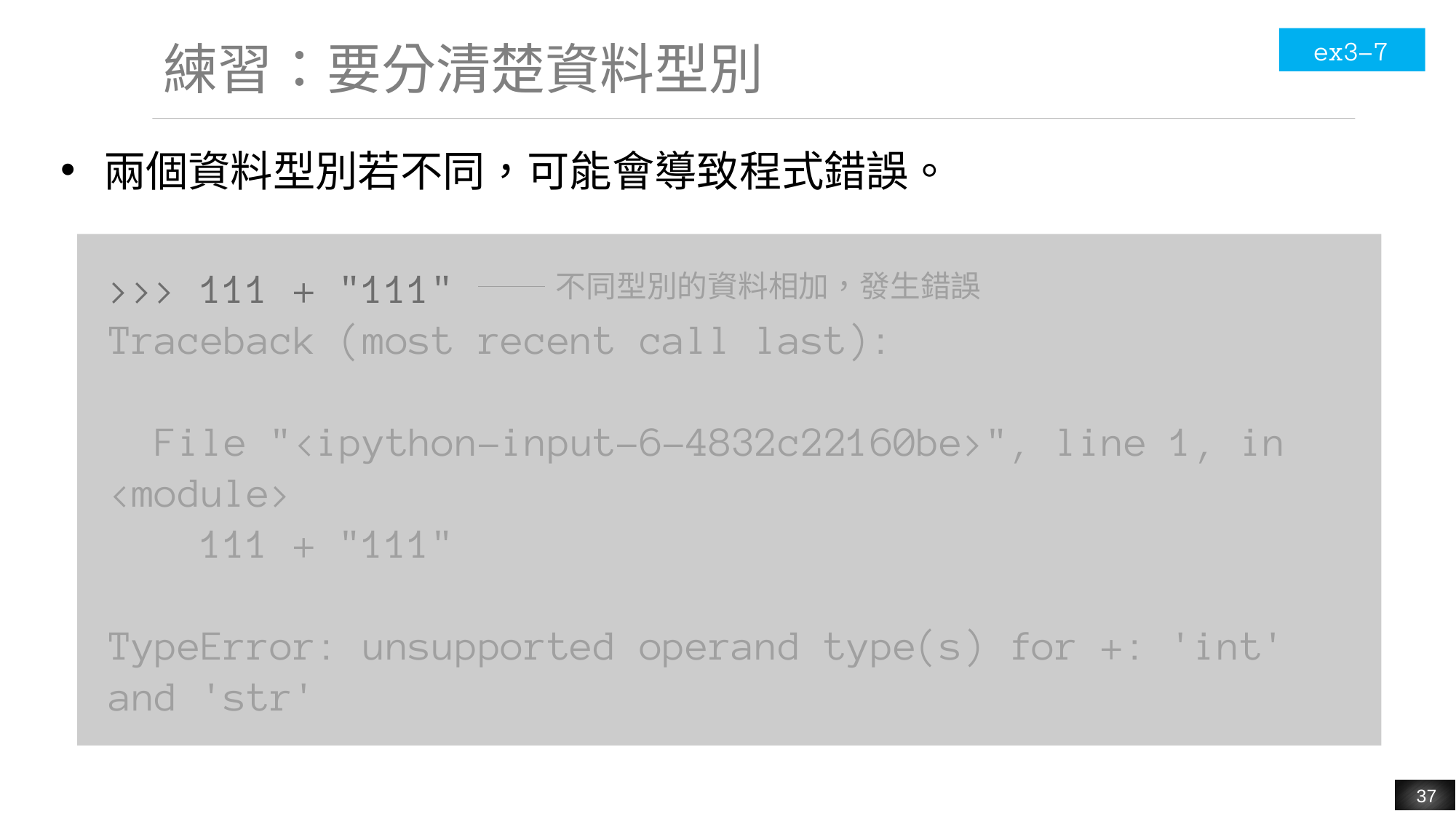

ex3-7
# 練習：要分清楚資料型別
兩個資料型別若不同，可能會導致程式錯誤。
>>> 111 + "111"
Traceback (most recent call last):

  File "<ipython-input-6-4832c22160be>", line 1, in <module>
    111 + "111"

TypeError: unsupported operand type(s) for +: 'int' and 'str'
不同型別的資料相加，發生錯誤